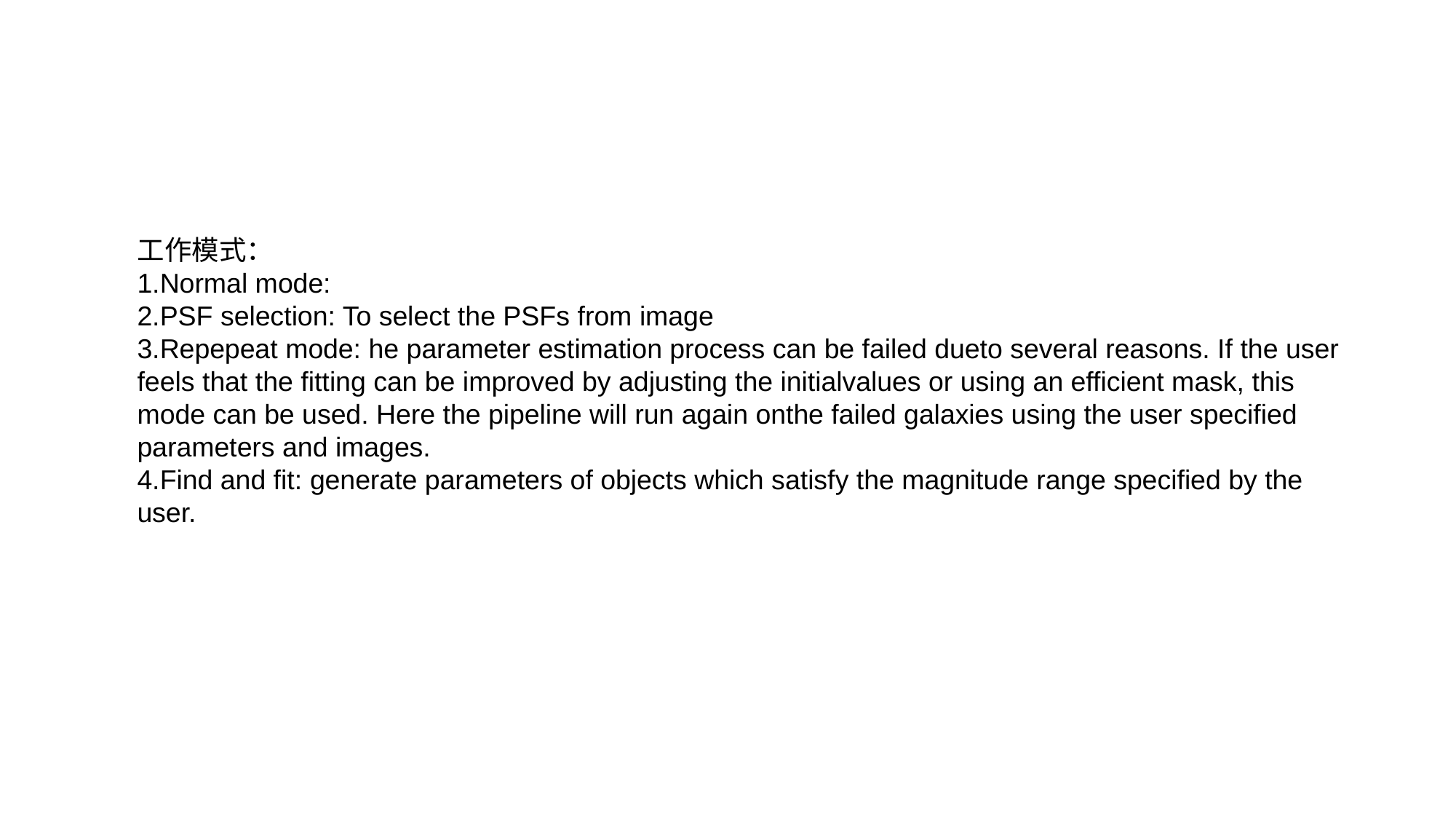

工作模式：
1.Normal mode:
2.PSF selection: To select the PSFs from image
3.Repepeat mode: he parameter estimation process can be failed dueto several reasons. If the user feels that the fitting can be improved by adjusting the initialvalues or using an efficient mask, this mode can be used. Here the pipeline will run again onthe failed galaxies using the user specified parameters and images.
4.Find and fit: generate parameters of objects which satisfy the magnitude range specified by the user.